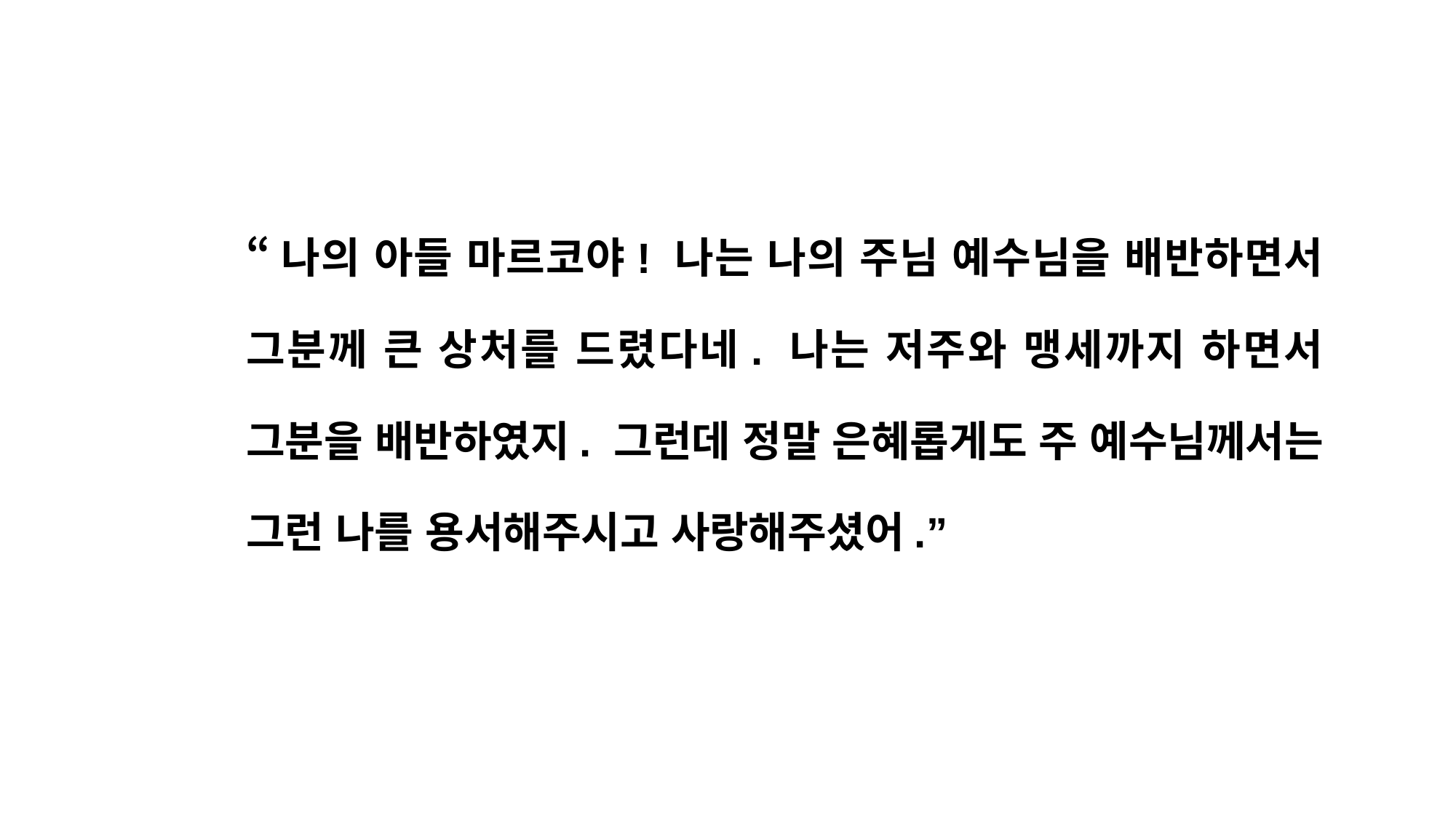

“나의 아들 마르코야! 나는 나의 주님 예수님을 배반하면서 그분께 큰 상처를 드렸다네. 나는 저주와 맹세까지 하면서 그분을 배반하였지. 그런데 정말 은혜롭게도 주 예수님께서는 그런 나를 용서해주시고 사랑해주셨어.”